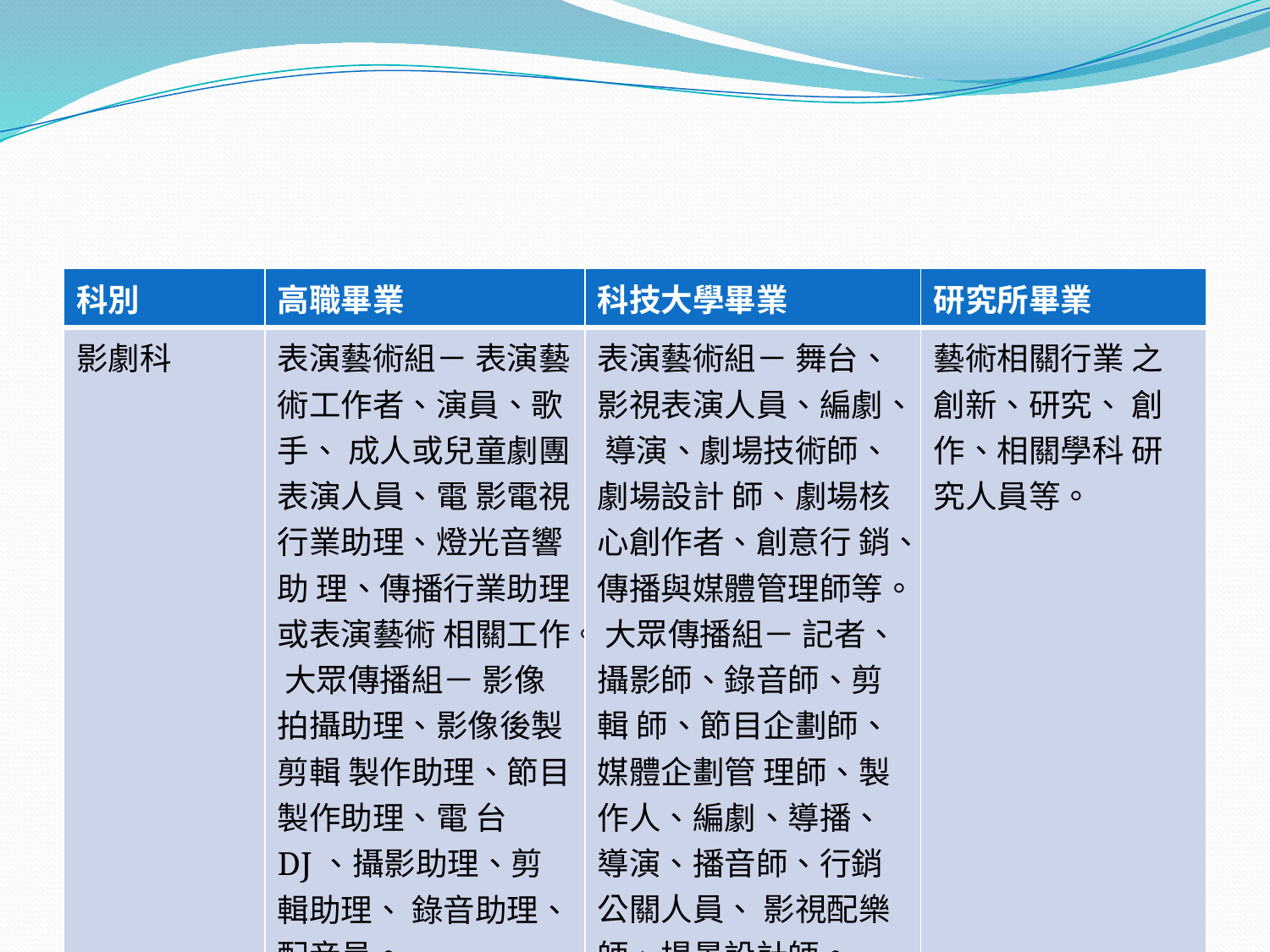

#
| 科別 | 高職畢業 | 科技大學畢業 | 研究所畢業 |
| --- | --- | --- | --- |
| 影劇科 | 表演藝術組－ 表演藝術工作者、演員、歌手、 成人或兒童劇團表演人員、電 影電視行業助理、燈光音響助 理、傳播行業助理或表演藝術 相關工作。 大眾傳播組－ 影像拍攝助理、影像後製剪輯 製作助理、節目製作助理、電 台 DJ、攝影助理、剪輯助理、 錄音助理、配音員。 | 表演藝術組－ 舞台、影視表演人員、編劇、 導演、劇場技術師、劇場設計 師、劇場核心創作者、創意行 銷、傳播與媒體管理師等。 大眾傳播組－ 記者、攝影師、錄音師、剪輯 師、節目企劃師、媒體企劃管 理師、製作人、編劇、導播、 導演、播音師、行銷公關人員、 影視配樂師、場景設計師。 | 藝術相關行業 之創新、研究、 創作、相關學科 研究人員等。 |
|  |  |  |  |